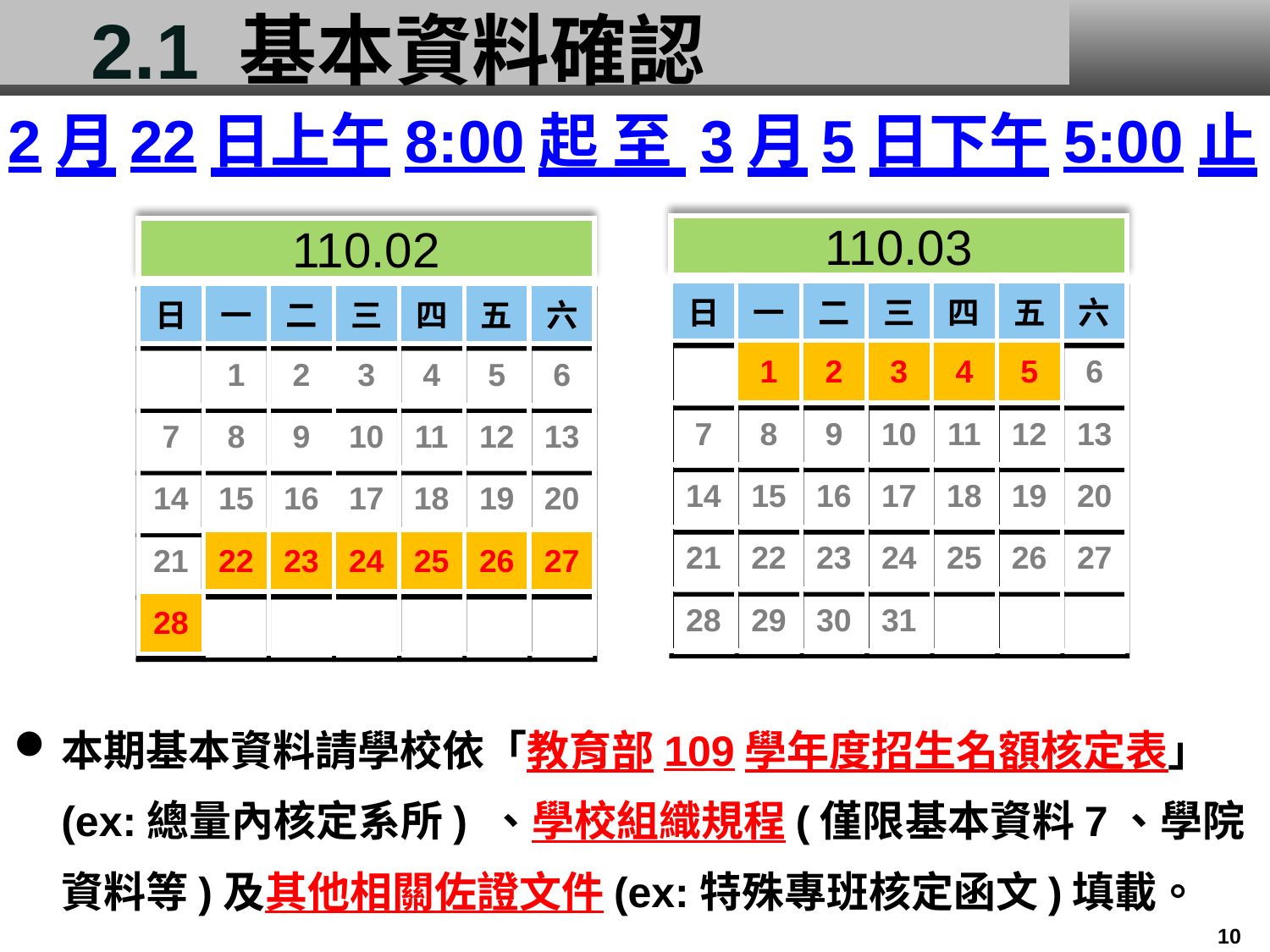

# 2.1 基本資料確認
2月22日上午8:00起 至 3月5日下午5:00止
110.03
110.02
| 日 | 一 | 二 | 三 | 四 | 五 | 六 |
| --- | --- | --- | --- | --- | --- | --- |
|  | 1 | 2 | 3 | 4 | 5 | 6 |
| 7 | 8 | 9 | 10 | 11 | 12 | 13 |
| 14 | 15 | 16 | 17 | 18 | 19 | 20 |
| 21 | 22 | 23 | 24 | 25 | 26 | 27 |
| 28 | 29 | 30 | 31 |  |  |  |
| 日 | 一 | 二 | 三 | 四 | 五 | 六 |
| --- | --- | --- | --- | --- | --- | --- |
|  | 1 | 2 | 3 | 4 | 5 | 6 |
| 7 | 8 | 9 | 10 | 11 | 12 | 13 |
| 14 | 15 | 16 | 17 | 18 | 19 | 20 |
| 21 | 22 | 23 | 24 | 25 | 26 | 27 |
| 28 |  |  |  |  |  |  |
本期基本資料請學校依「教育部109學年度招生名額核定表」(ex:總量內核定系所) 、學校組織規程(僅限基本資料7、學院資料等)及其他相關佐證文件(ex:特殊專班核定函文)填載。